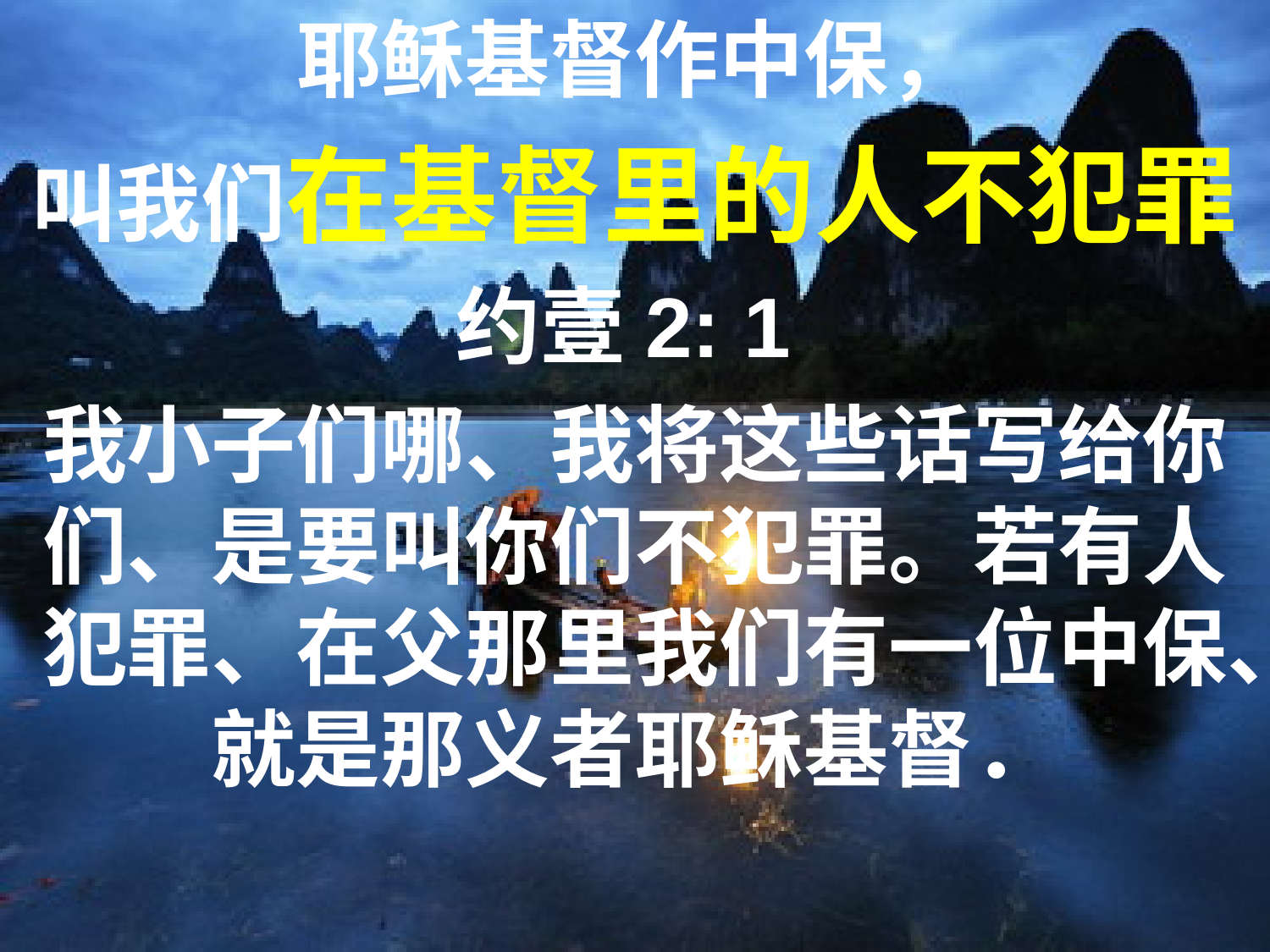

耶稣基督作中保，
叫我们在基督里的人不犯罪
约壹2: 1
我小子们哪、我将这些话写给你们、是要叫你们不犯罪。若有人犯罪、在父那里我们有一位中保、就是那义者耶稣基督．